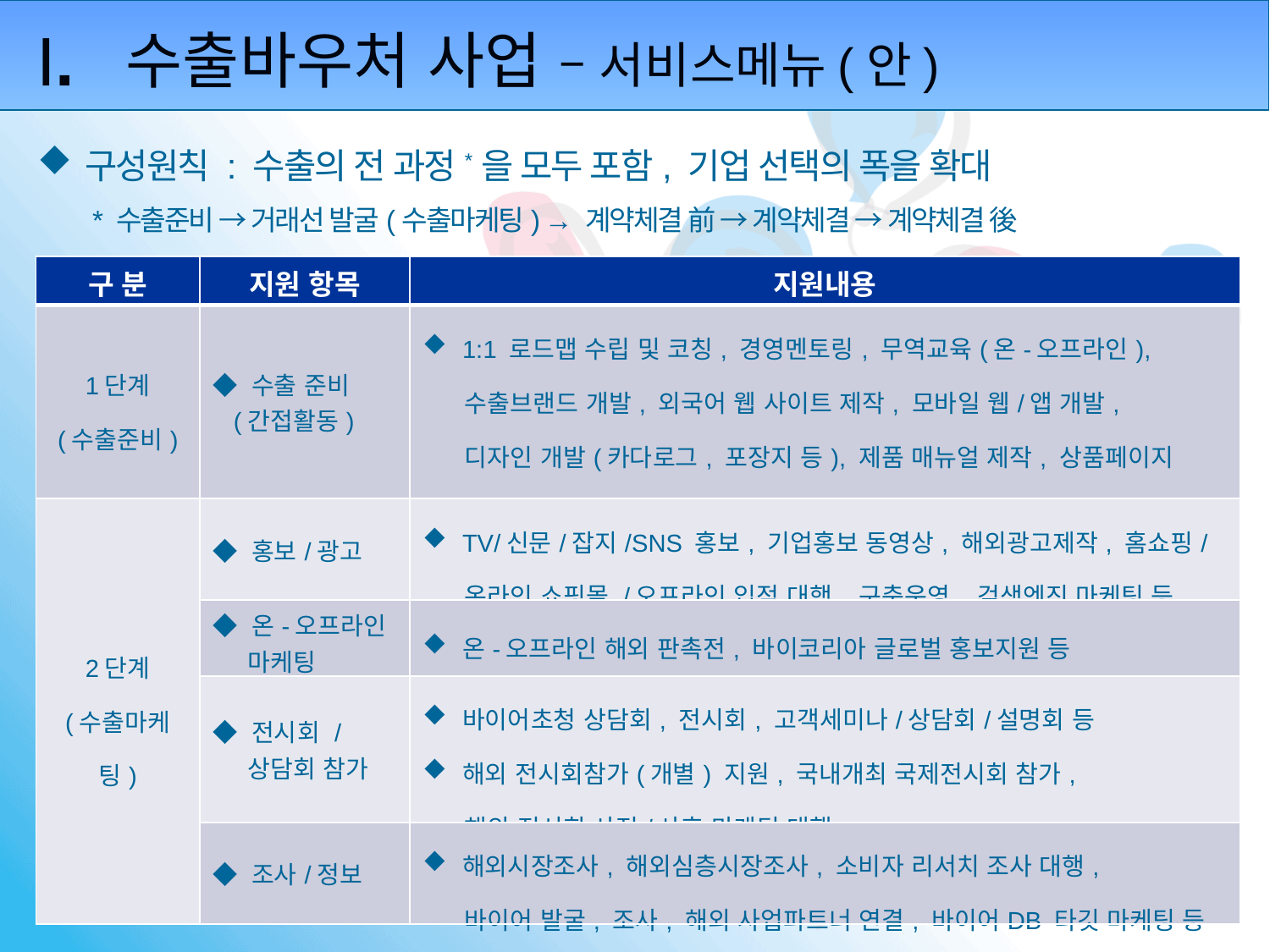

I.
수출바우처 사업 – 서비스메뉴(안)
구성원칙 : 수출의 전 과정*을 모두 포함, 기업 선택의 폭을 확대
* 수출준비 → 거래선 발굴(수출마케팅) → 계약체결 前 → 계약체결 → 계약체결 後
| 구 분 | 지원 항목 | 지원내용 |
| --- | --- | --- |
| 1단계 (수출준비) | ◆ 수출 준비 (간접활동) | 1:1 로드맵 수립 및 코칭, 경영멘토링, 무역교육(온-오프라인), 수출브랜드 개발, 외국어 웹 사이트 제작, 모바일 웹/앱 개발, 디자인 개발(카다로그, 포장지 등), 제품 매뉴얼 제작, 상품페이지 제작, 외국어 통/번역, 해외규격인증, 정품인증, 지재권 등록 등 |
| 2단계 (수출마케팅) | ◆ 홍보/광고 | TV/신문/잡지/SNS 홍보, 기업홍보 동영상, 해외광고제작, 홈쇼핑/ 온라인 쇼핑몰 /오프라인 입점 대행, 구축운영, 검색엔진 마케팅 등 |
|  | ◆ 온-오프라인 마케팅 | 온-오프라인 해외 판촉전, 바이코리아 글로벌 홍보지원 등 |
|  | ◆ 전시회 / 상담회 참가 | 바이어초청 상담회, 전시회, 고객세미나/상담회/설명회 등 해외 전시회참가(개별) 지원, 국내개최 국제전시회 참가, 해외 전시회 사전/사후 마케팅 대행 |
|  | ◆ 조사/정보 | 해외시장조사, 해외심층시장조사, 소비자 리서치 조사 대행, 바이어 발굴, 조사, 해외 사업파트너 연결, 바이어DB 타깃 마케팅 등 |